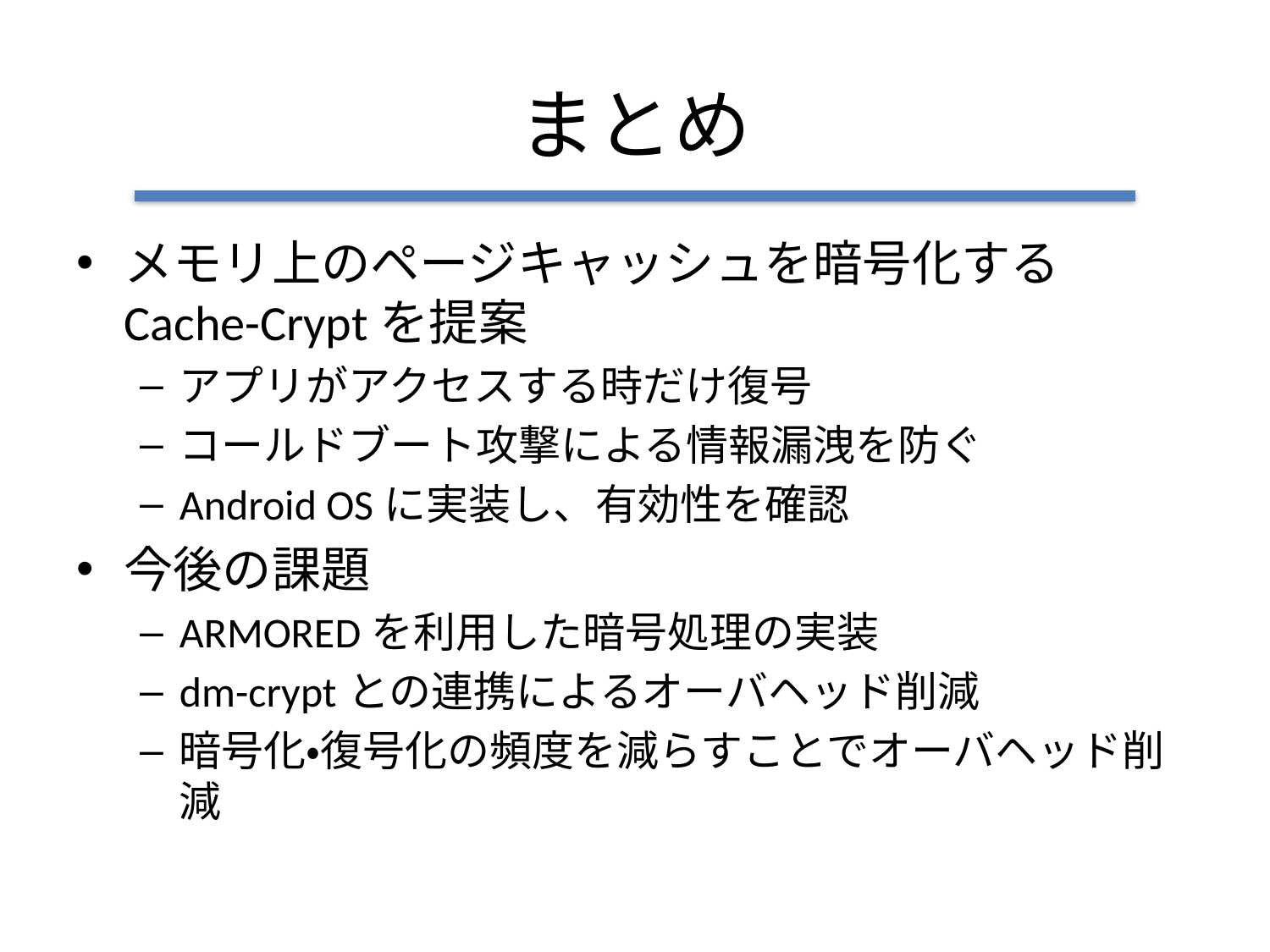

# まとめ
メモリ上のページキャッシュを暗号化する
Cache-Cryptを提案
アプリがアクセスする時だけ復号
コールドブート攻撃による情報漏洩を防ぐ
Android OSに実装し、有効性を確認
今後の課題
ARMOREDを利用した暗号処理の実装
dm-cryptとの連携によるオーバヘッド削減
暗号化・復号化の頻度を減らすことでオーバヘッド削減